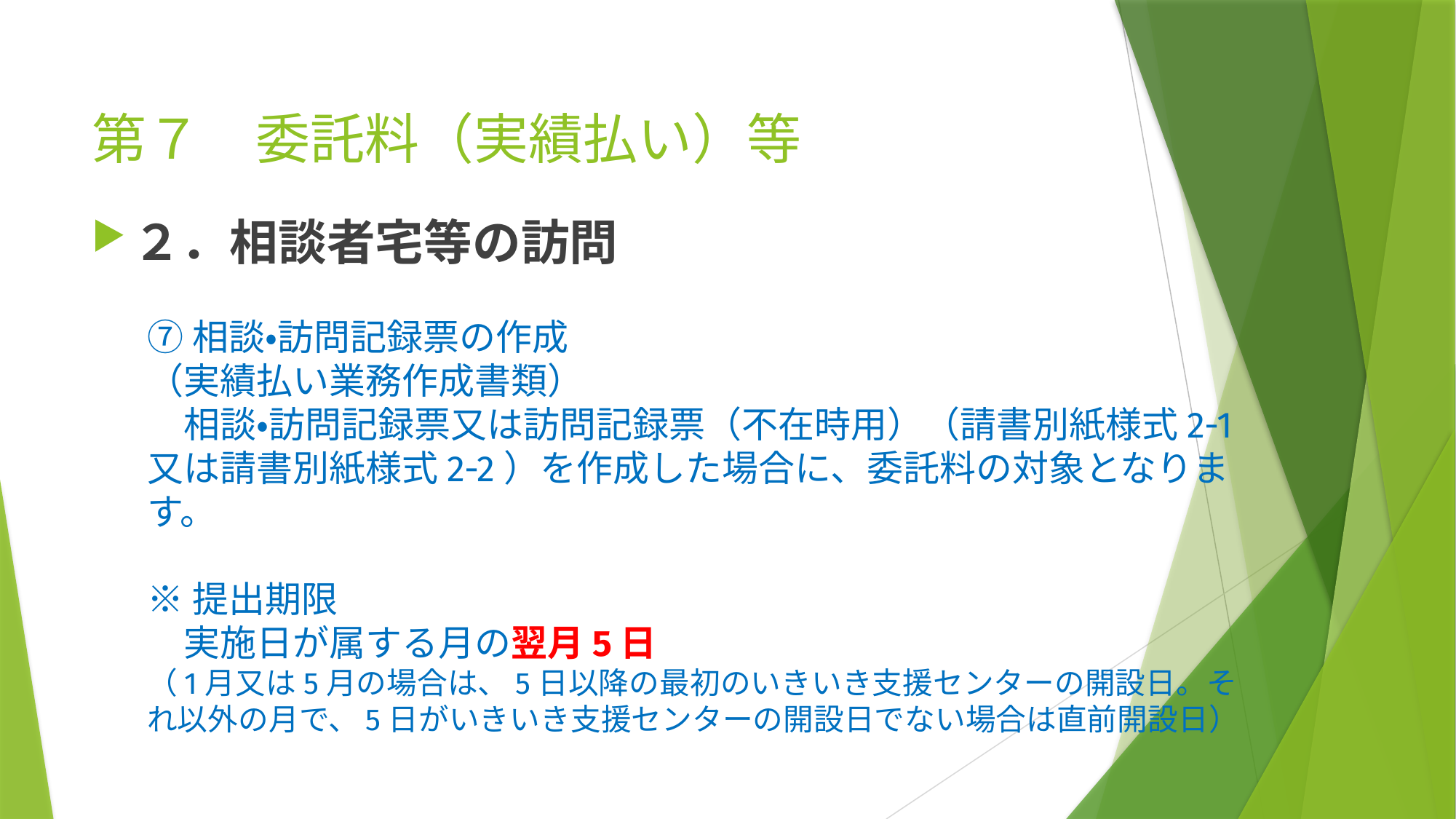

# 第７　委託料（実績払い）等
２．相談者宅等の訪問
⑦相談・訪問記録票の作成
（実績払い業務作成書類）
　相談・訪問記録票又は訪問記録票（不在時用）（請書別紙様式2-1又は請書別紙様式2-2）を作成した場合に、委託料の対象となります。

※提出期限
　実施日が属する月の翌月5日
（1月又は5月の場合は、5日以降の最初のいきいき支援センターの開設日。それ以外の月で、5日がいきいき支援センターの開設日でない場合は直前開設日）